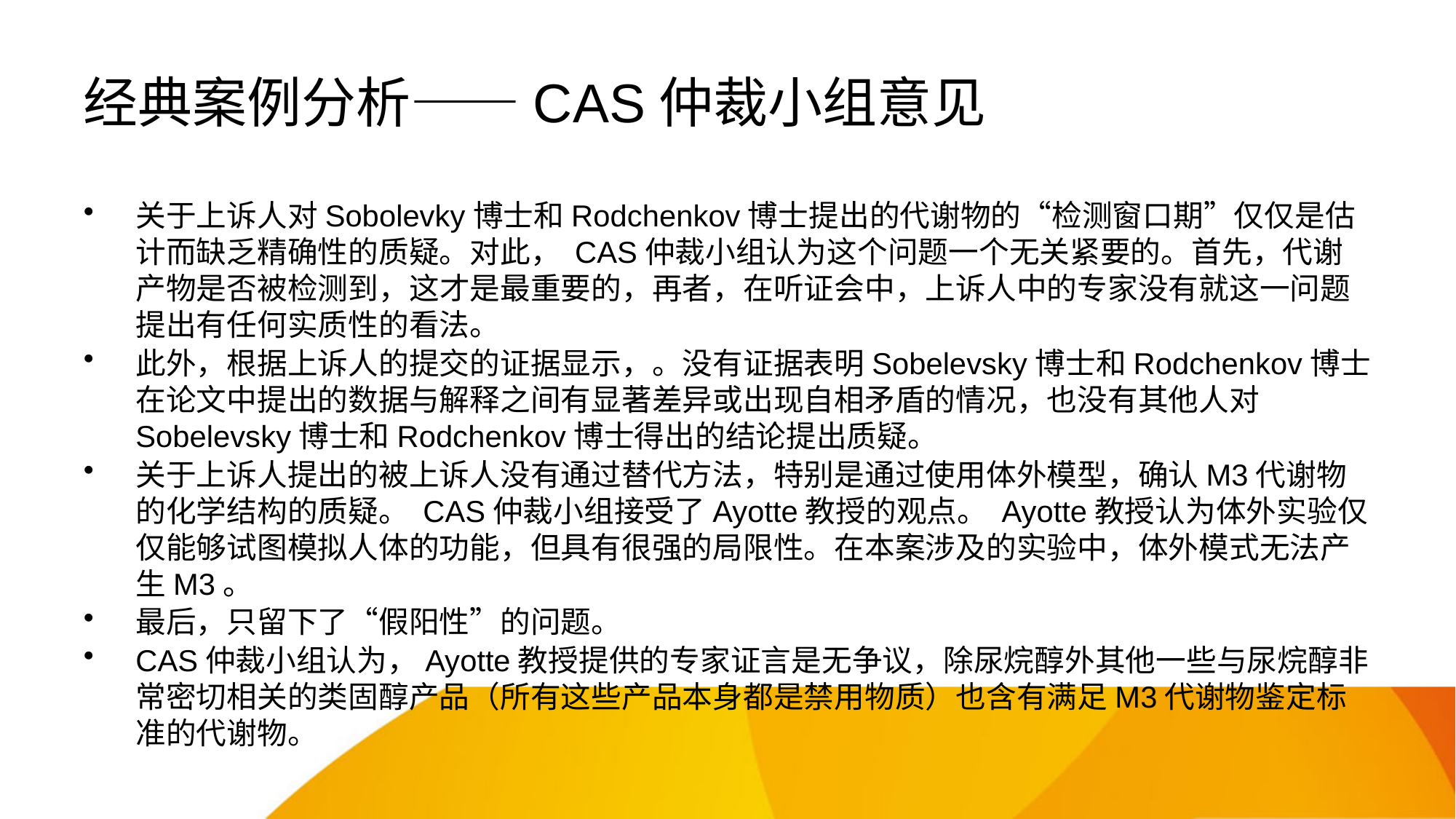

# 经典案例分析——CAS仲裁小组意见
关于上诉人对Sobolevky博士和Rodchenkov博士提出的代谢物的“检测窗口期”仅仅是估计而缺乏精确性的质疑。对此， CAS仲裁小组认为这个问题一个无关紧要的。首先，代谢产物是否被检测到，这才是最重要的，再者，在听证会中，上诉人中的专家没有就这一问题提出有任何实质性的看法。
此外，根据上诉人的提交的证据显示，。没有证据表明Sobelevsky博士和Rodchenkov博士在论文中提出的数据与解释之间有显著差异或出现自相矛盾的情况，也没有其他人对Sobelevsky博士和Rodchenkov博士得出的结论提出质疑。
关于上诉人提出的被上诉人没有通过替代方法，特别是通过使用体外模型，确认M3代谢物的化学结构的质疑。 CAS仲裁小组接受了Ayotte教授的观点。 Ayotte教授认为体外实验仅仅能够试图模拟人体的功能，但具有很强的局限性。在本案涉及的实验中，体外模式无法产生M3。
最后，只留下了“假阳性”的问题。
CAS仲裁小组认为，Ayotte教授提供的专家证言是无争议，除尿烷醇外其他一些与尿烷醇非常密切相关的类固醇产品（所有这些产品本身都是禁用物质）也含有满足M3代谢物鉴定标准的代谢物。